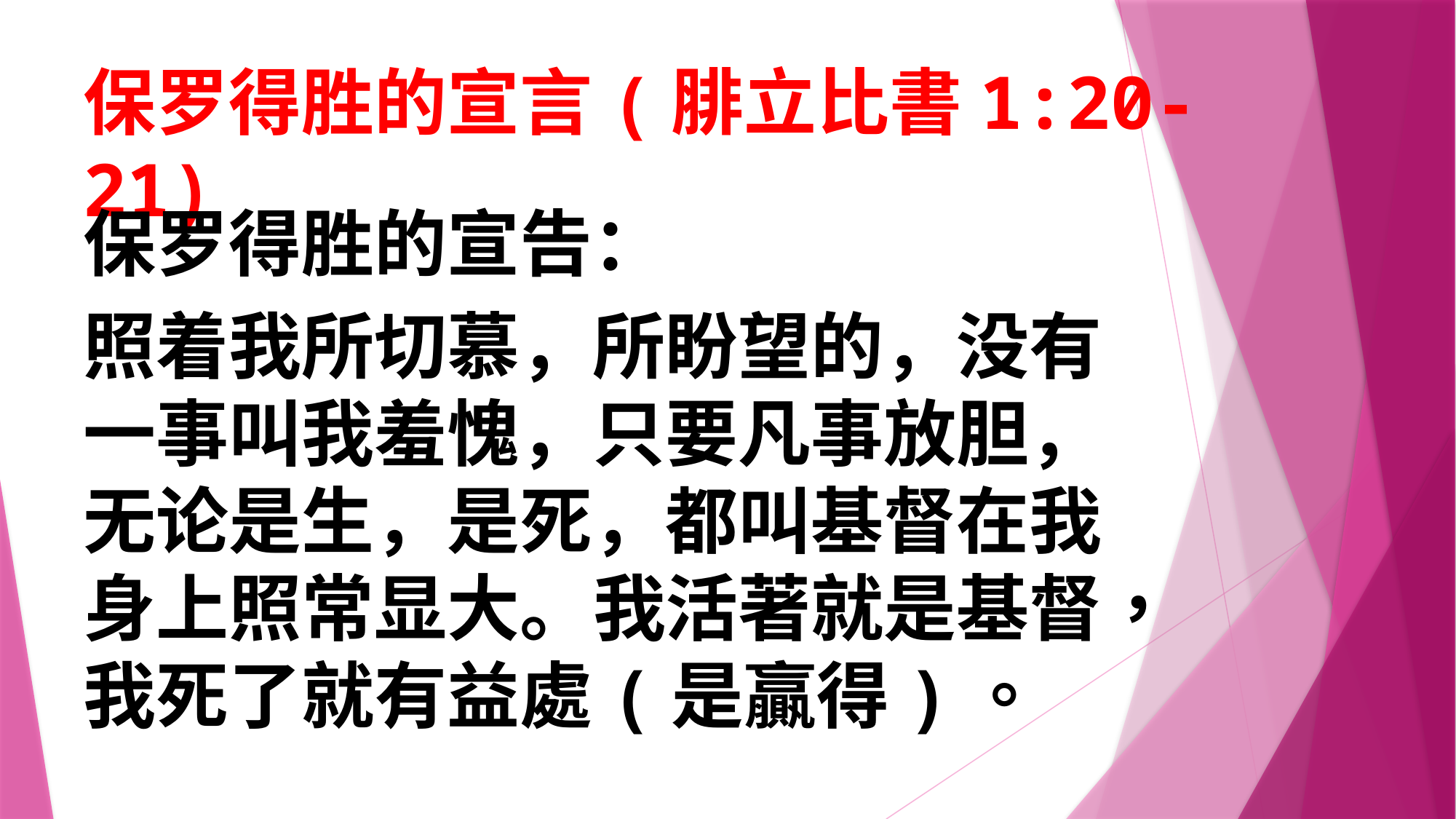

# 保罗得胜的宣言(腓立比書1:20-21)
保罗得胜的宣告：
照着我所切慕，所盼望的，没有一事叫我羞愧，只要凡事放胆，无论是生，是死，都叫基督在我身上照常显大。我活著就是基督，我死了就有益處(是贏得)。